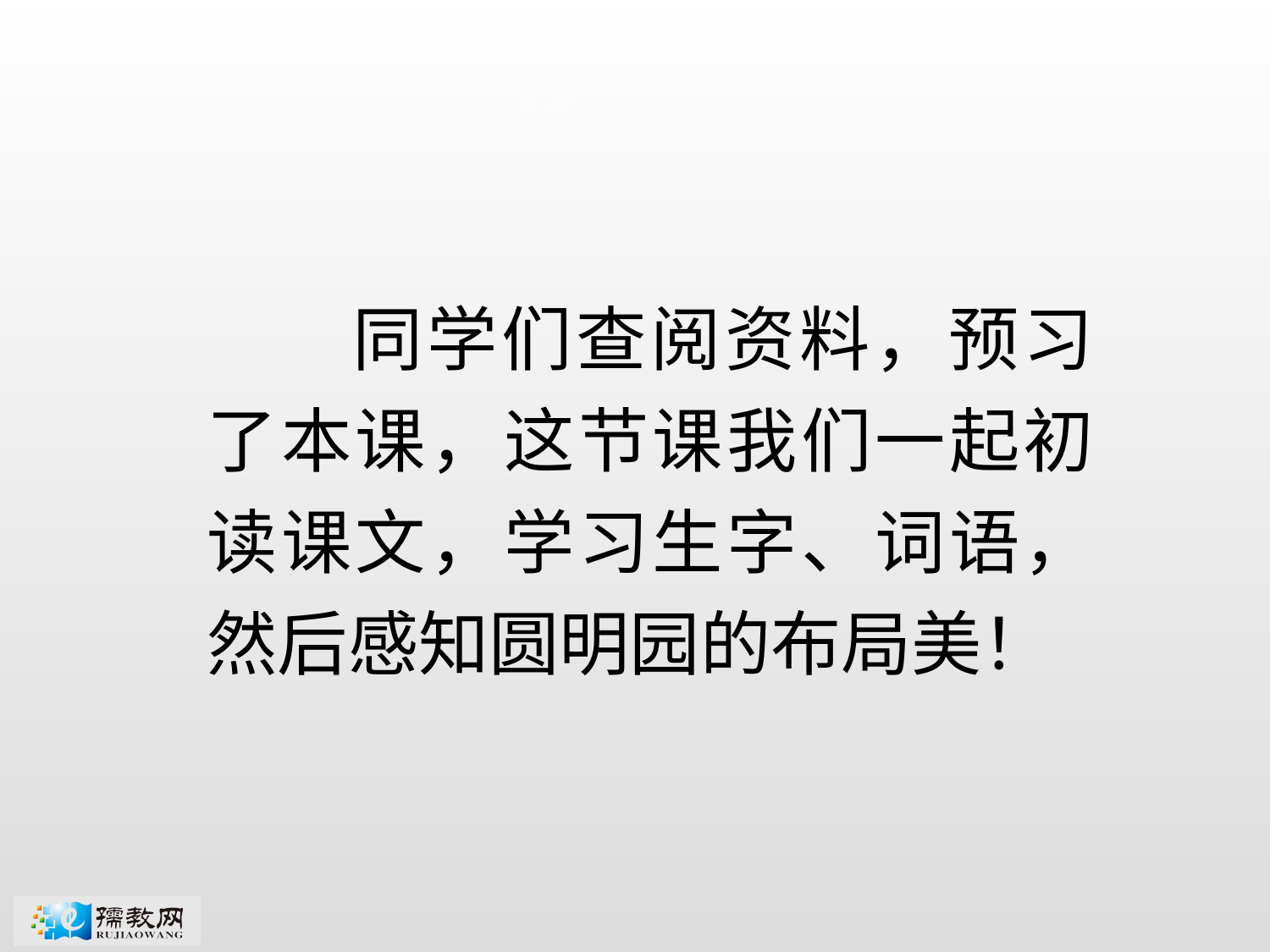

同学们查阅资料，预习了本课，这节课我们一起初读课文，学习生字、词语，然后感知圆明园的布局美！